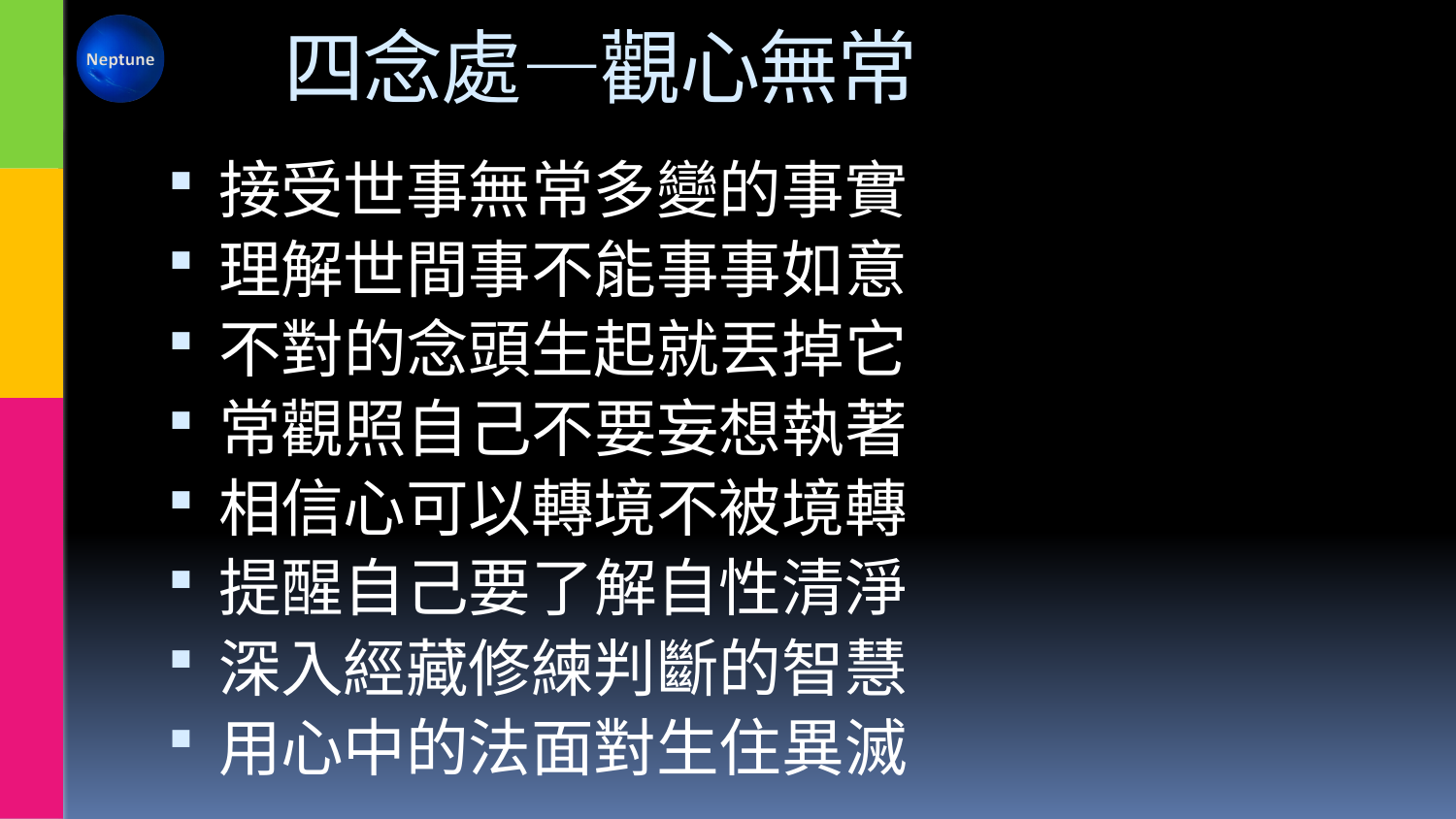

# 四念處—觀心無常
接受世事無常多變的事實
理解世間事不能事事如意
不對的念頭生起就丟掉它
常觀照自己不要妄想執著
相信心可以轉境不被境轉
提醒自己要了解自性清淨
深入經藏修練判斷的智慧
用心中的法面對生住異滅